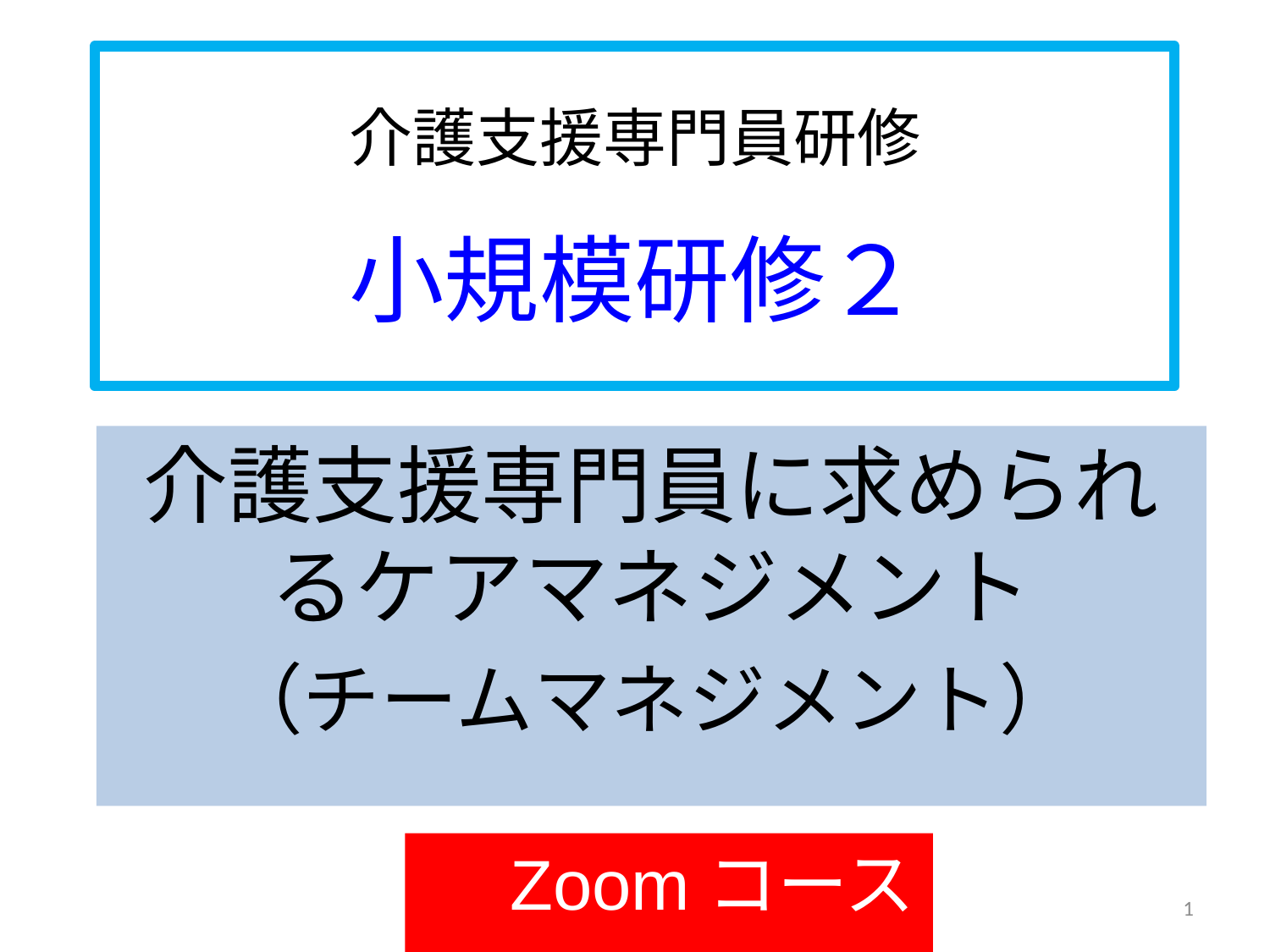

# 介護支援専門員研修 小規模研修２
介護支援専門員に求められるケアマネジメント
（チームマネジメント）
　Zoomコース
1